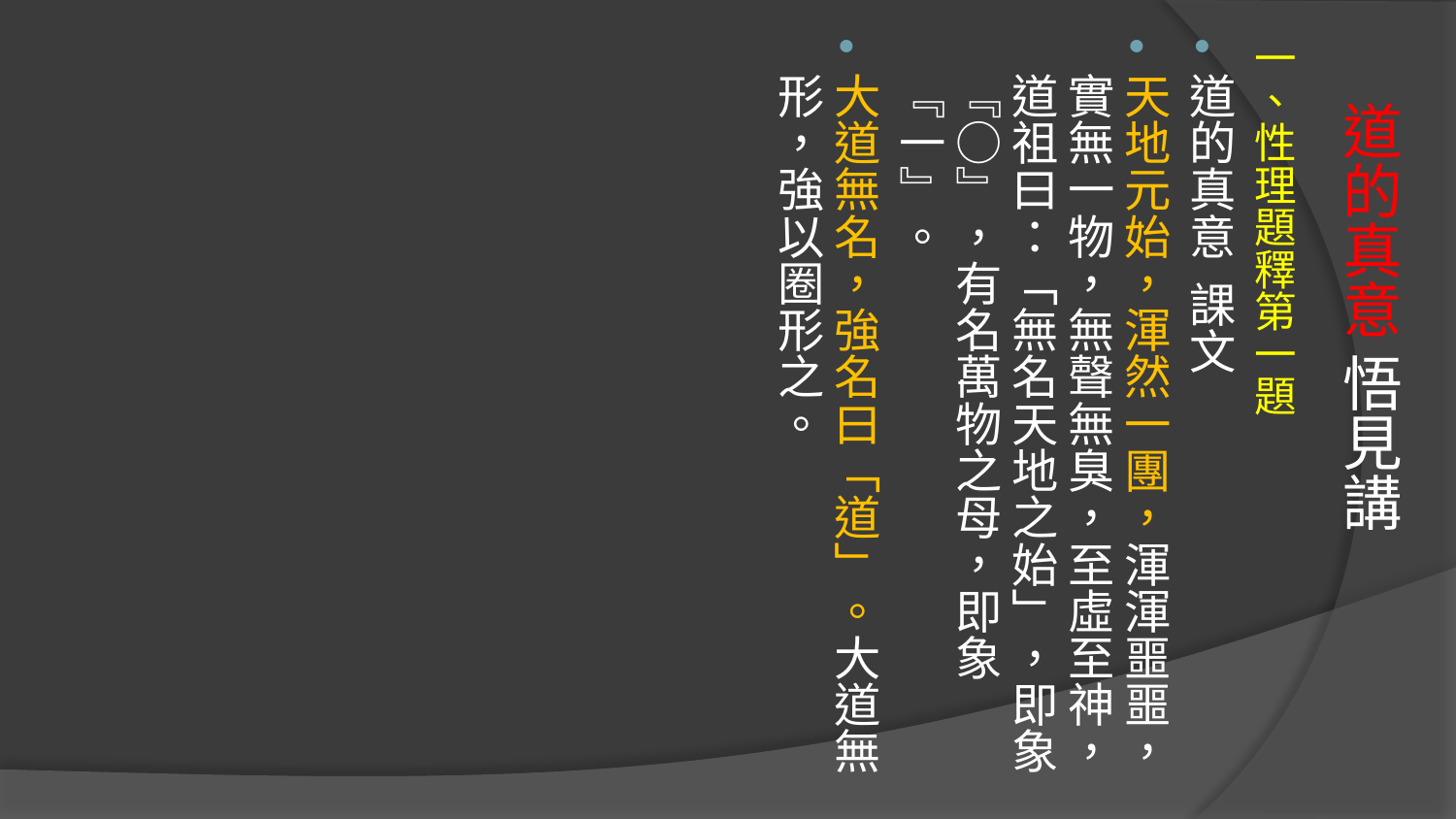

一、性理題釋第一題
道的真意  課文
天地元始，渾然一團，渾渾噩噩，實無一物，無聲無臭，至虛至神，道祖曰：「無名天地之始」，即象『○』，有名萬物之母，即象『一』。
大道無名，強名曰「道」。大道無形，強以圈形之。

# 道的真意 悟見講